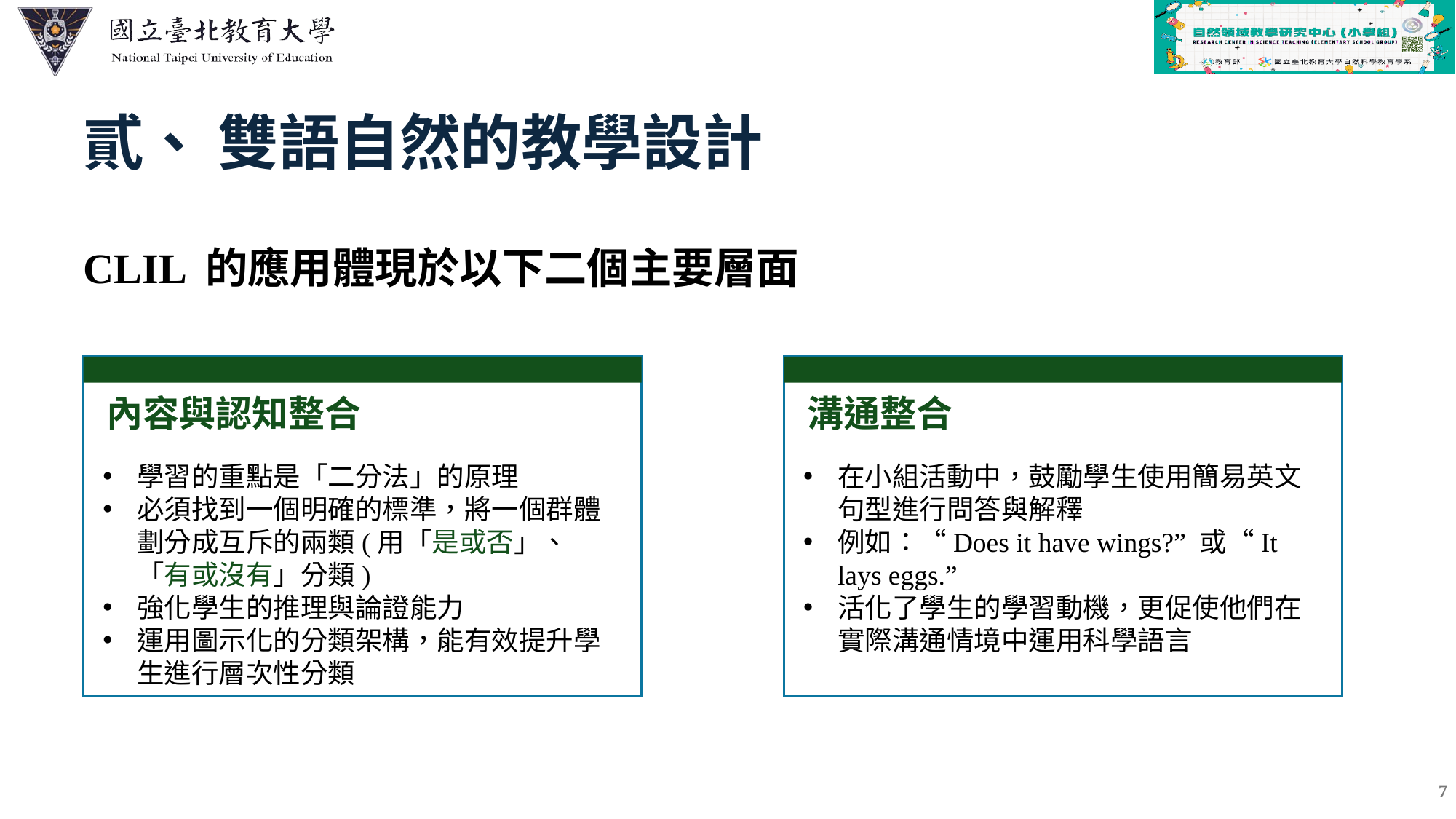

|  |
| --- |
|  |
|  |
|  |
|  |
|  |
貳、 雙語自然的教學設計
CLIL 的應用體現於以下二個主要層面

內容與認知整合
學習的重點是「二分法」的原理
必須找到一個明確的標準，將一個群體劃分成互斥的兩類(用「是或否」、「有或沒有」分類)
強化學生的推理與論證能力
運用圖示化的分類架構，能有效提升學生進行層次性分類

溝通整合
在小組活動中，鼓勵學生使用簡易英文句型進行問答與解釋
例如：“Does it have wings?” 或“It lays eggs.”
活化了學生的學習動機，更促使他們在實際溝通情境中運用科學語言
7